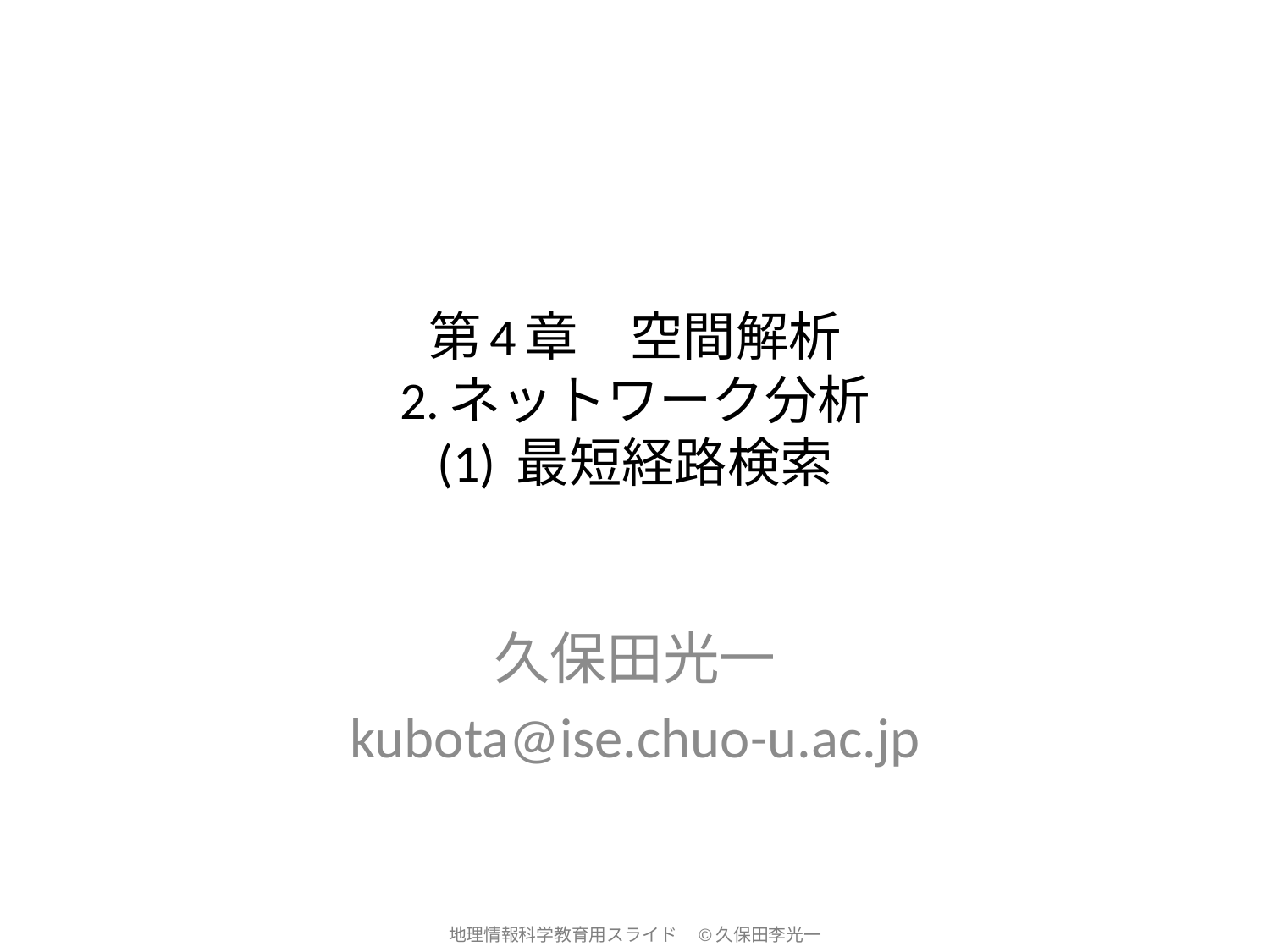

# 第4章　空間解析 2.ネットワーク分析 (1) 最短経路検索
久保田光一
kubota@ise.chuo-u.ac.jp